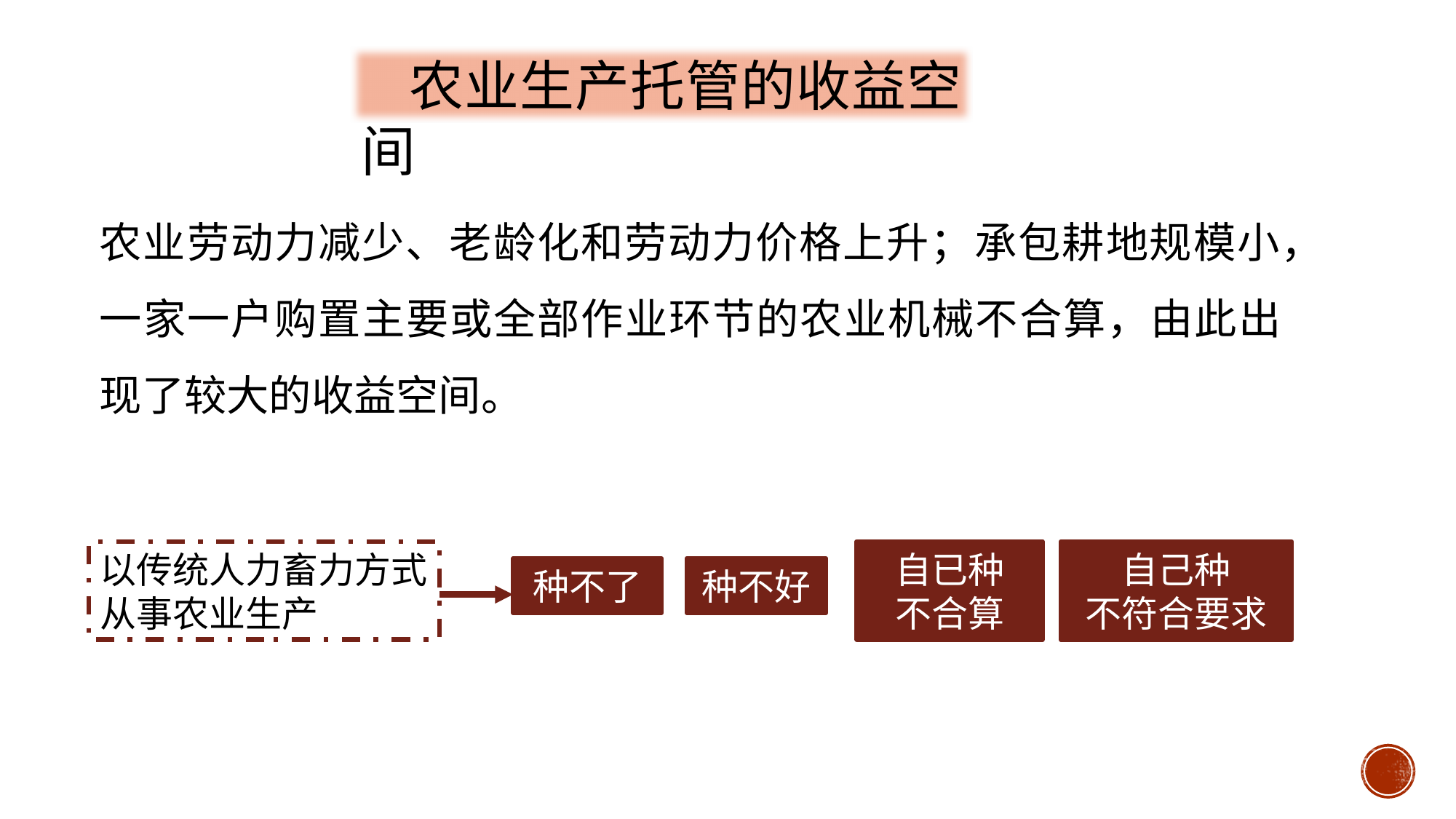

农业生产托管的收益空间
农业劳动力减少、老龄化和劳动力价格上升；承包耕地规模小，一家一户购置主要或全部作业环节的农业机械不合算，由此出现了较大的收益空间。
以传统人力畜力方式从事农业生产
自已种
不合算
自己种
不符合要求
种不了
种不好